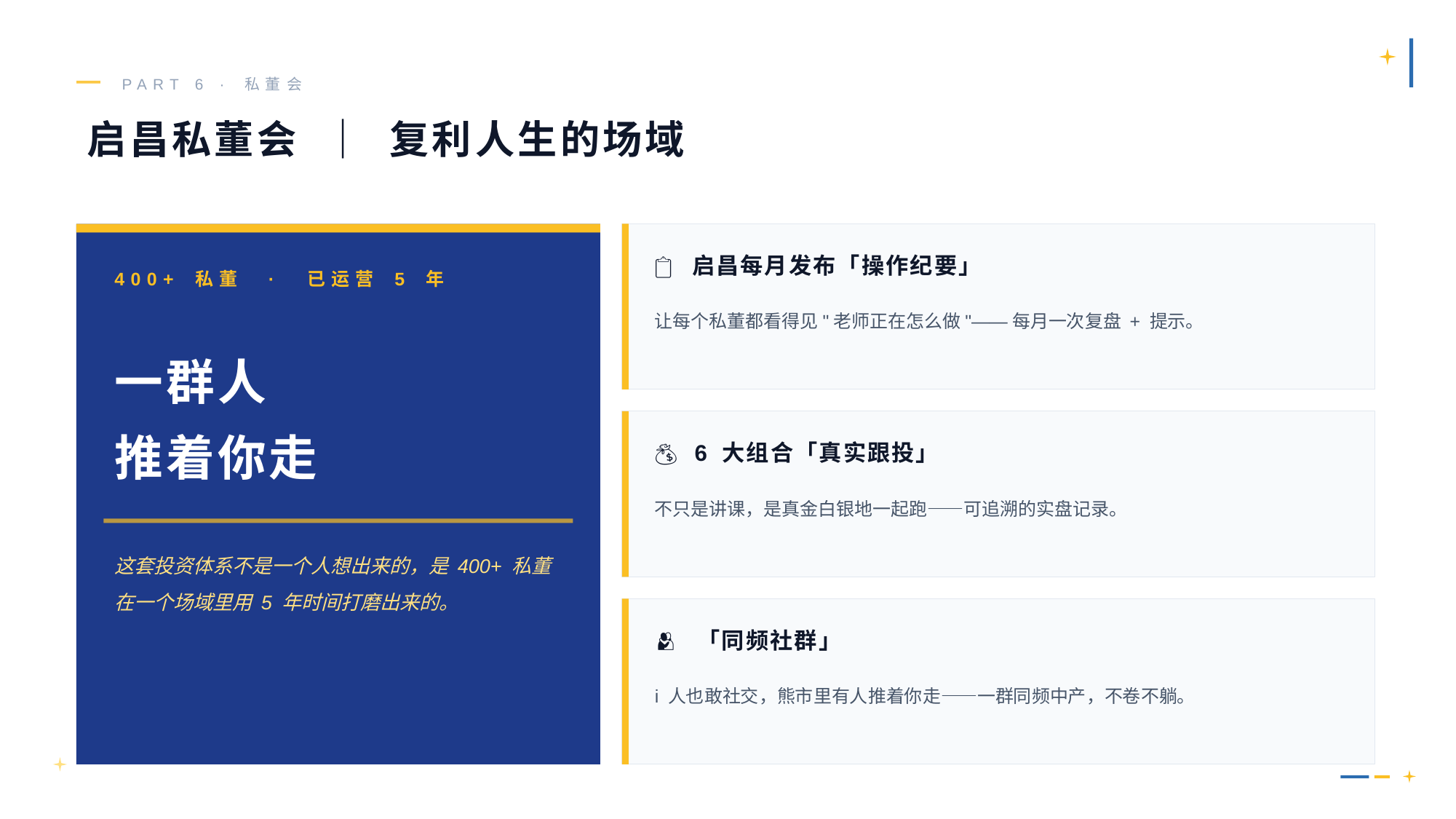

PART 6 · 私董会

启昌私董会  ｜  复利人生的场域

📋  启昌每月发布「操作纪要」
400+ 私董  ·  已运营 5 年
让每个私董都看得见"老师正在怎么做"——每月一次复盘 + 提示。
一群人
推着你走

💰  6 大组合「真实跟投」
不只是讲课，是真金白银地一起跑——可追溯的实盘记录。

这套投资体系不是一个人想出来的，是 400+ 私董在一个场域里用 5 年时间打磨出来的。

🫂  「同频社群」
i 人也敢社交，熊市里有人推着你走——一群同频中产，不卷不躺。